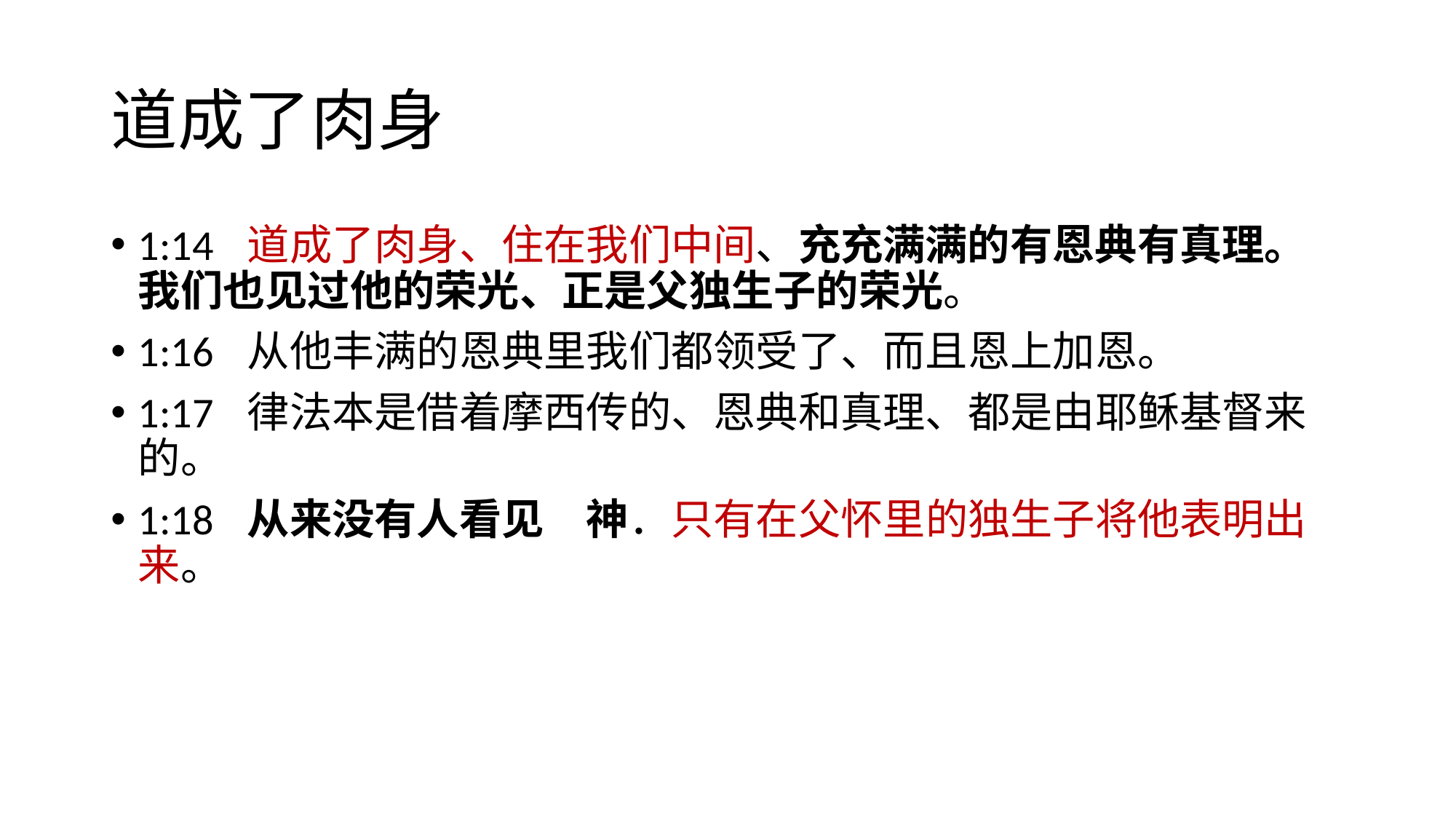

# 道成了肉身
1:14	道成了肉身、住在我们中间、充充满满的有恩典有真理。我们也见过他的荣光、正是父独生子的荣光。
1:16	从他丰满的恩典里我们都领受了、而且恩上加恩。
1:17	律法本是借着摩西传的、恩典和真理、都是由耶稣基督来的。
1:18	从来没有人看见　神．只有在父怀里的独生子将他表明出来。